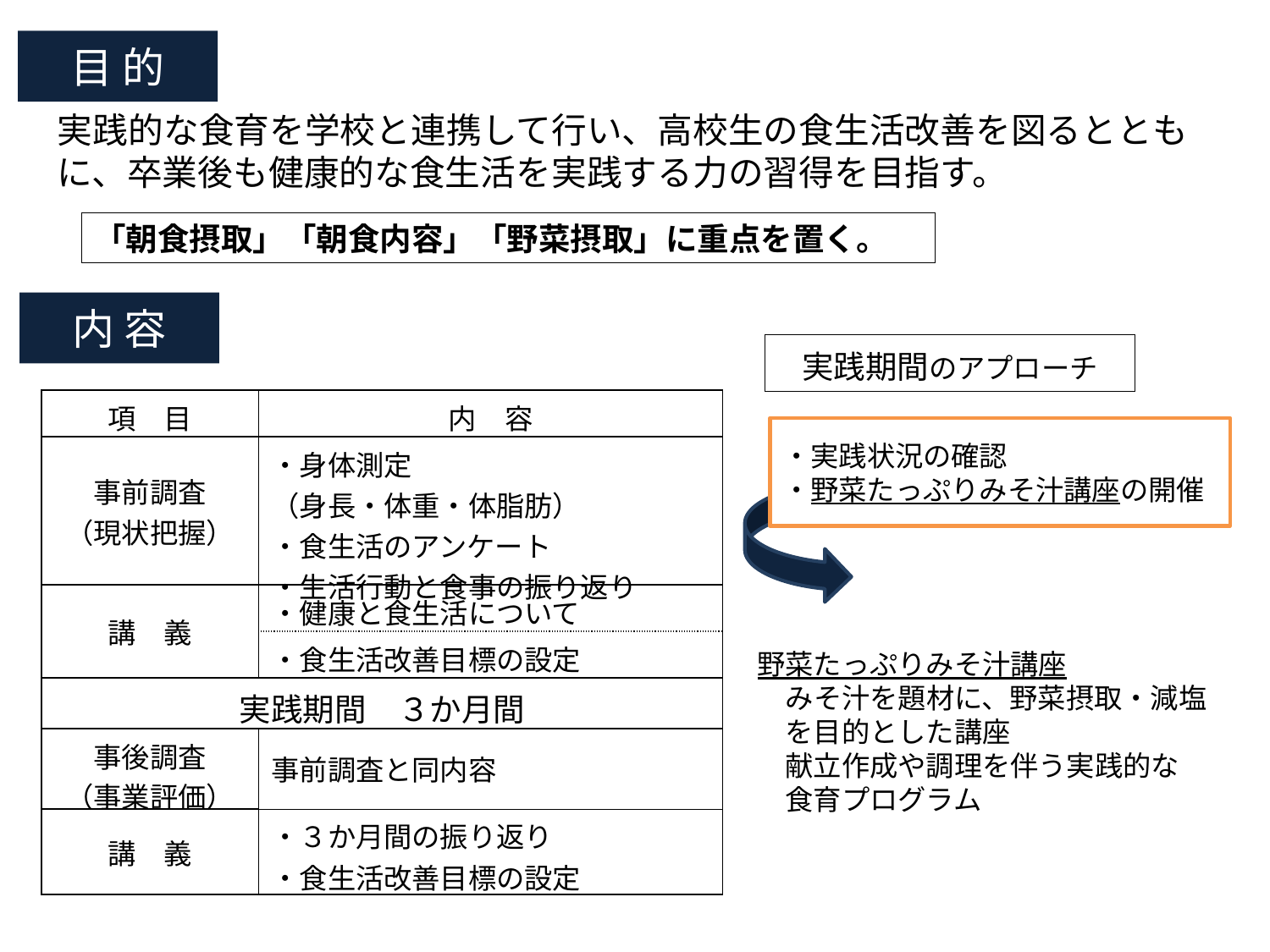

# 目 的
実践的な食育を学校と連携して行い、高校生の食生活改善を図るとともに、卒業後も健康的な食生活を実践する力の習得を目指す。
「朝食摂取」「朝食内容」「野菜摂取」に重点を置く。
内 容
実践期間のアプローチ
| 項　目 | 内　容 |  |
| --- | --- | --- |
| 事前調査 （現状把握） | ・身体測定 （身長・体重・体脂肪） ・食生活のアンケート ・生活行動と食事の振り返り |  |
| 講　義 | ・健康と食生活について |  |
|  | ・食生活改善目標の設定 |  |
| 実践期間　３か月間 |  |  |
| 事後調査 （事業評価） | 事前調査と同内容 |  |
| 講　義 | ・３か月間の振り返り ・食生活改善目標の設定 |  |
・実践状況の確認
・野菜たっぷりみそ汁講座の開催

野菜たっぷりみそ汁講座
　みそ汁を題材に、野菜摂取・減塩
　を目的とした講座
　献立作成や調理を伴う実践的な
　食育プログラム